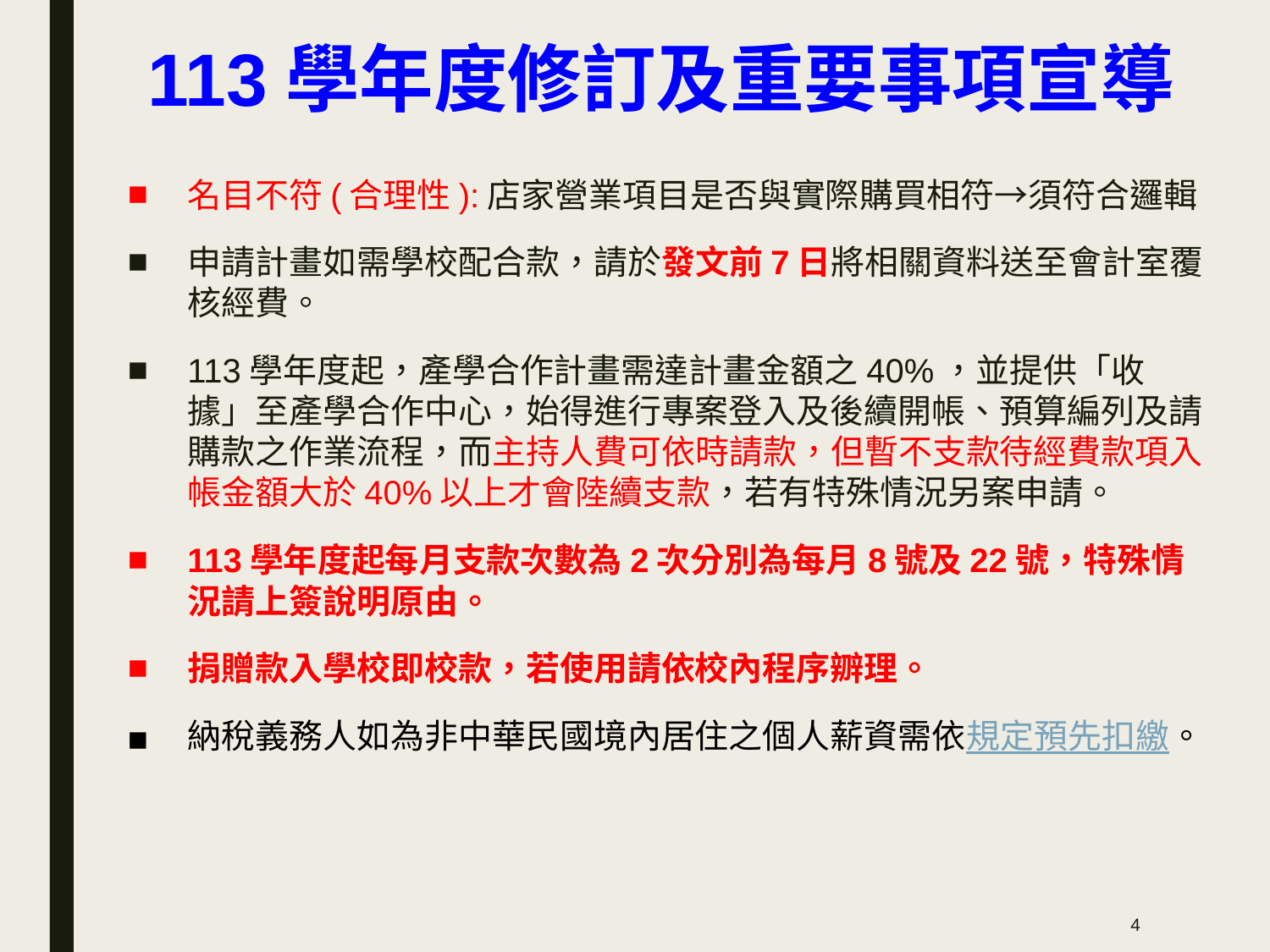

# 113學年度修訂及重要事項宣導
名目不符(合理性):店家營業項目是否與實際購買相符→須符合邏輯
申請計畫如需學校配合款，請於發文前7日將相關資料送至會計室覆核經費。
113學年度起，產學合作計畫需達計畫金額之40%，並提供「收據」至產學合作中心，始得進行專案登入及後續開帳、預算編列及請購款之作業流程，而主持人費可依時請款，但暫不支款待經費款項入帳金額大於40%以上才會陸續支款，若有特殊情況另案申請。
113學年度起每月支款次數為2次分別為每月8號及22號，特殊情況請上簽說明原由。
捐贈款入學校即校款，若使用請依校內程序辧理。
納稅義務人如為非中華民國境內居住之個人薪資需依規定預先扣繳。
4